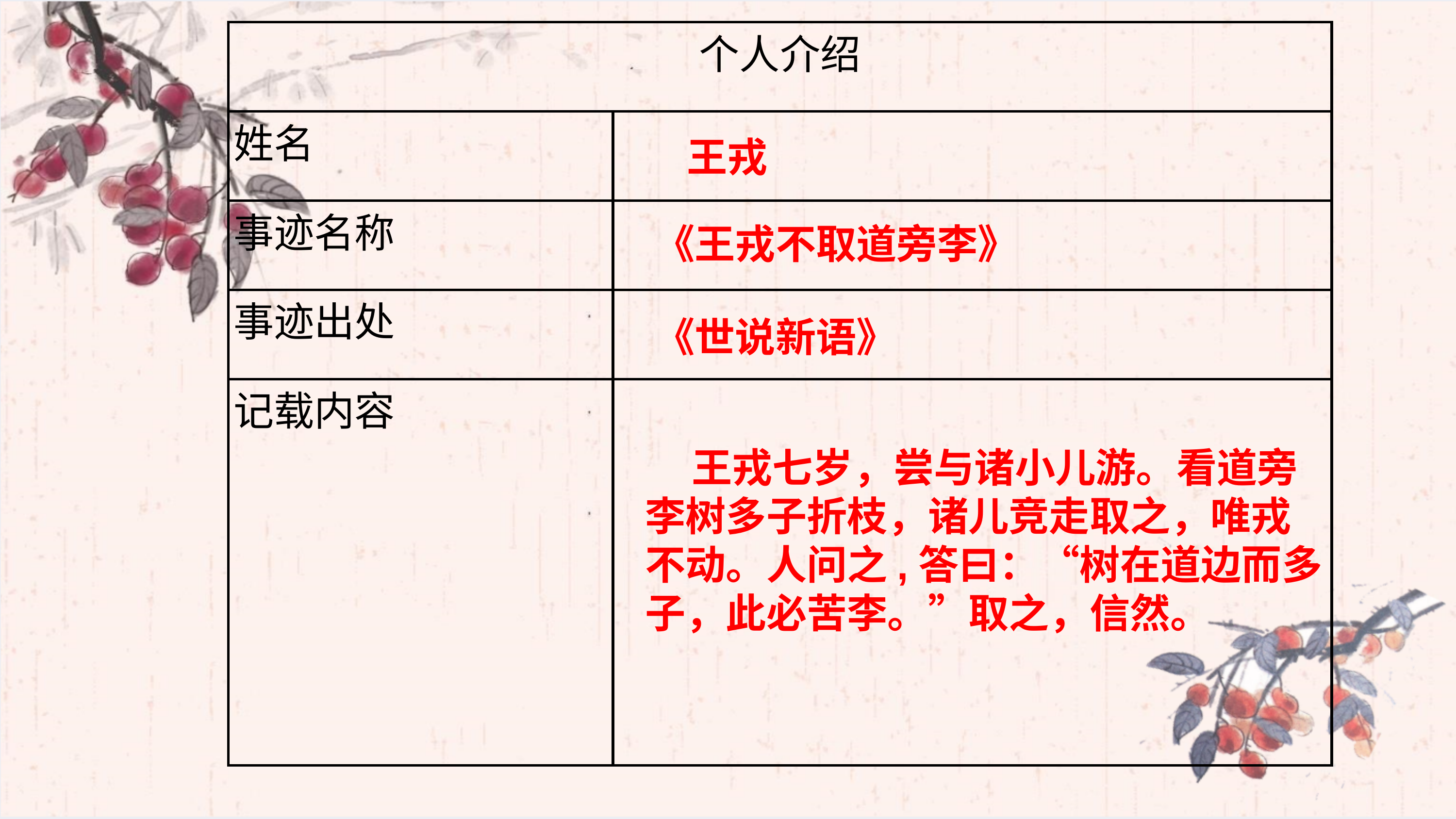

| 个人介绍 |  |
| --- | --- |
| 姓名 |  |
| 事迹名称 |  |
| 事迹出处 |  |
| 记载内容 |  |
王戎
《王戎不取道旁李》
《世说新语》
    王戎七岁，尝与诸小儿游。看道旁李树多子折枝，诸儿竞走取之，唯戎不动。人问之,答曰：“树在道边而多子，此必苦李。”取之，信然。